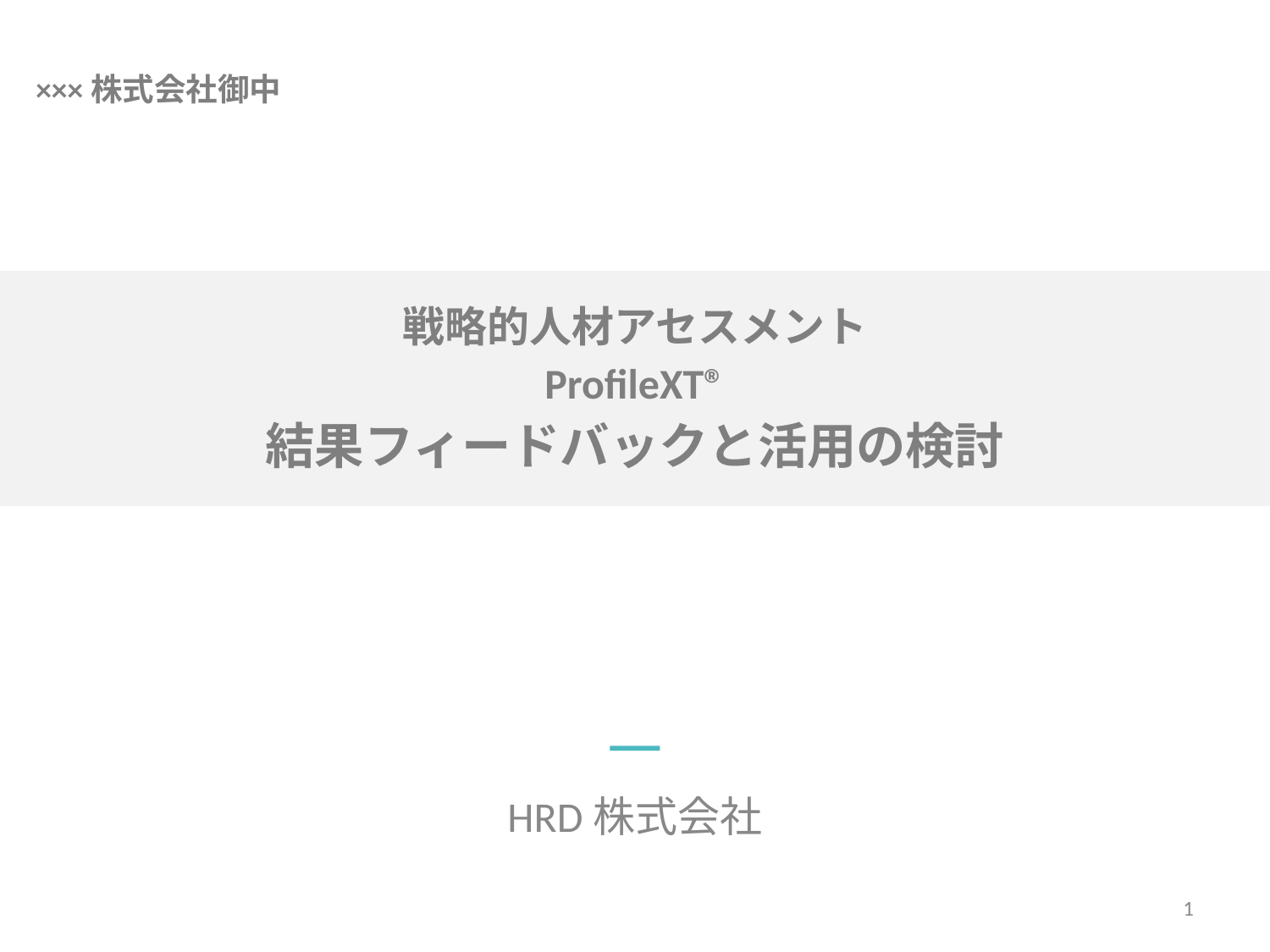

×××株式会社御中

# 戦略的人材アセスメント ProfileXT® 結果フィードバックと活用の検討

HRD株式会社

1
Copyright©️ 2023 HRD, Inc. All Rights Reserved. Strictly Confidential.